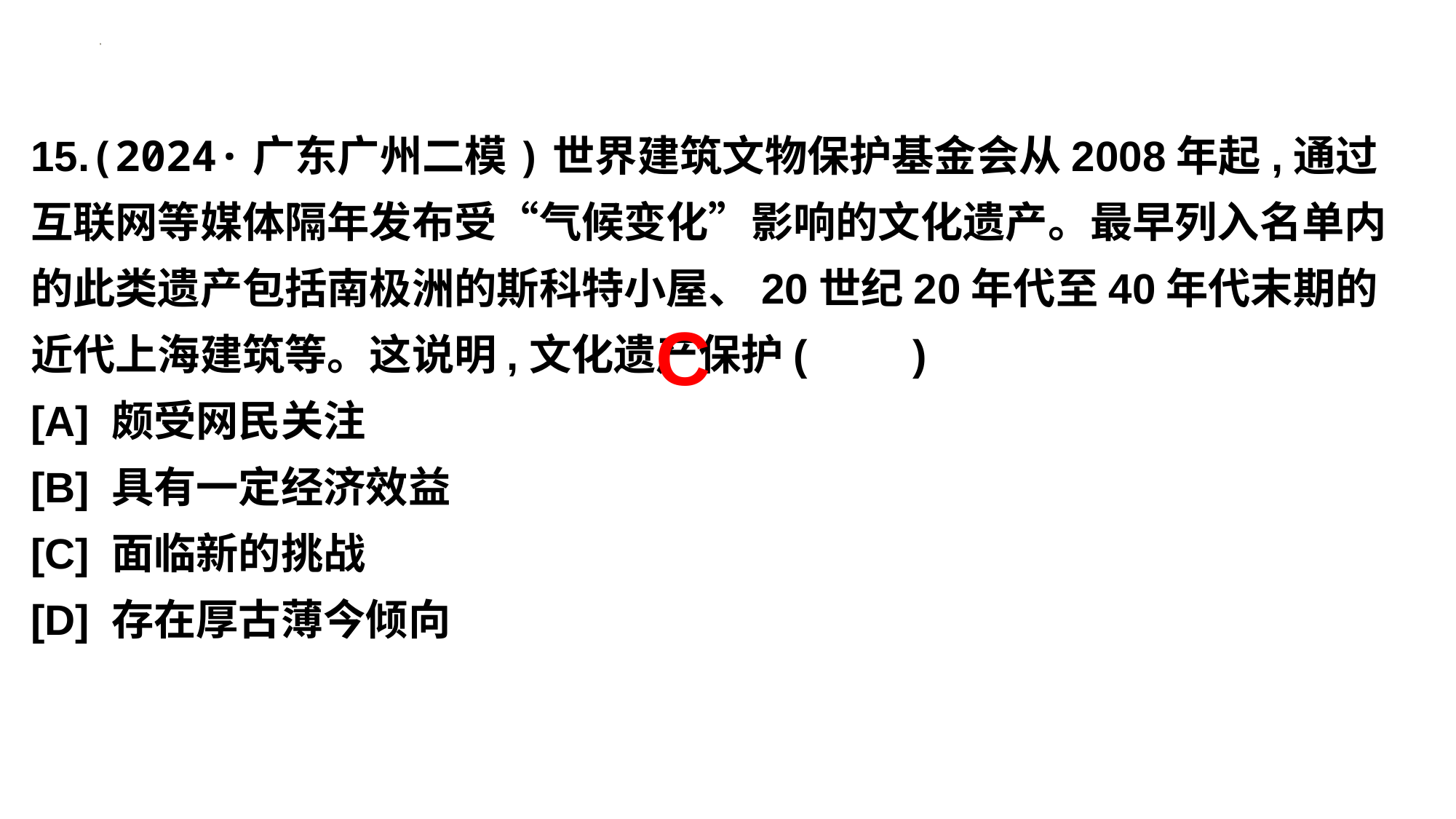

15.(2024·广东广州二模)世界建筑文物保护基金会从2008年起,通过互联网等媒体隔年发布受“气候变化”影响的文化遗产。最早列入名单内的此类遗产包括南极洲的斯科特小屋、20世纪20年代至40年代末期的近代上海建筑等。这说明,文化遗产保护(　　)
[A] 颇受网民关注
[B] 具有一定经济效益
[C] 面临新的挑战
[D] 存在厚古薄今倾向
C